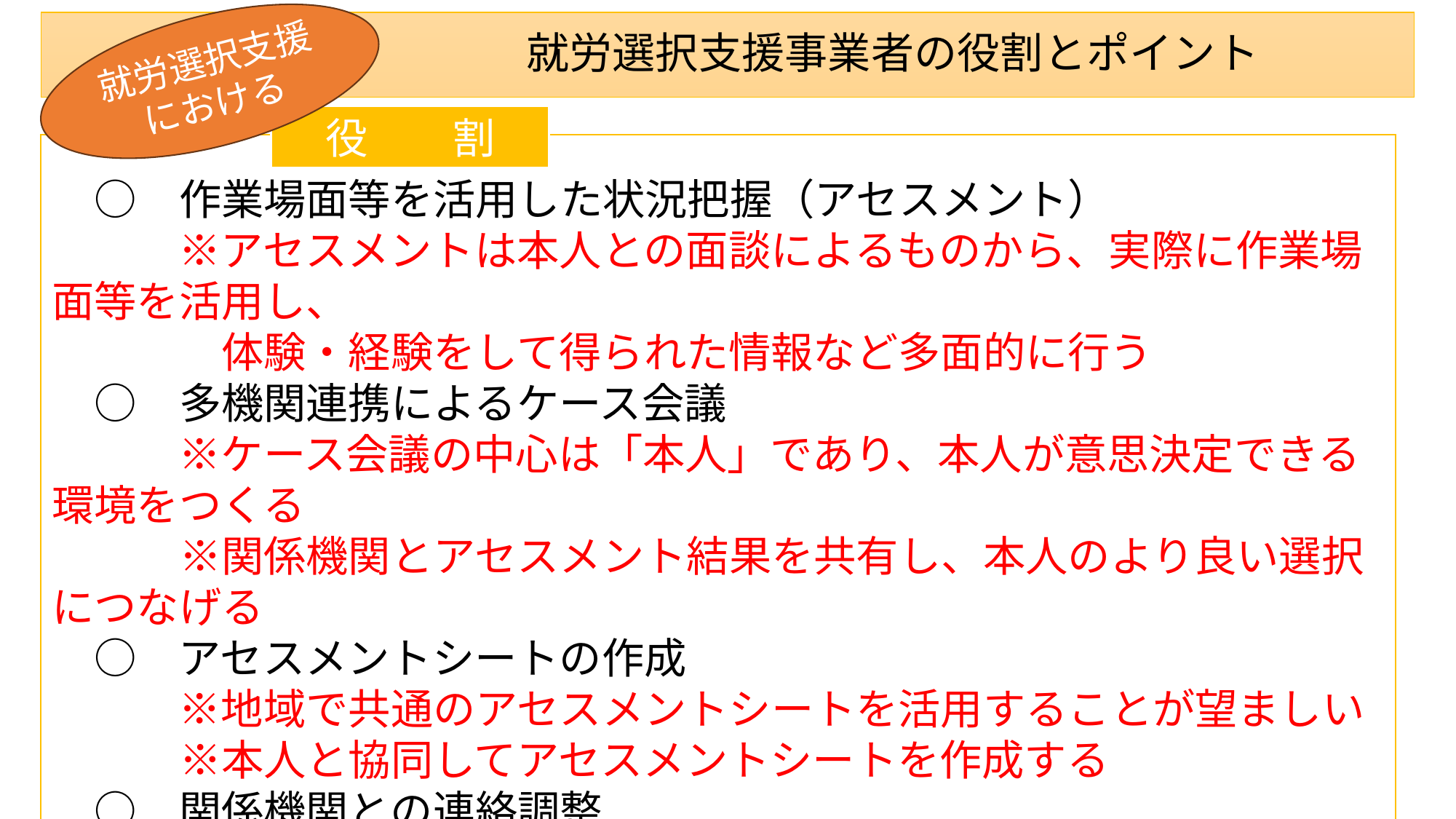

# 就労選択支援事業者の役割とポイント
就労選択支援における
役　　割

　○　作業場面等を活用した状況把握（アセスメント）
　　　※アセスメントは本人との面談によるものから、実際に作業場面等を活用し、
　　　　体験・経験をして得られた情報など多面的に行う
　○　多機関連携によるケース会議
　　　※ケース会議の中心は「本人」であり、本人が意思決定できる環境をつくる
　　　※関係機関とアセスメント結果を共有し、本人のより良い選択につなげる
　○　アセスメントシートの作成
　　　※地域で共通のアセスメントシートを活用することが望ましい
　　　※本人と協同してアセスメントシートを作成する
　○　関係機関との連絡調整
　　　※さまざまな場面に応じて関係機関と密に連絡をとる。複数の関係機関と
　　　　協同し、それぞれの専門性や資源を活用して支援を行う。